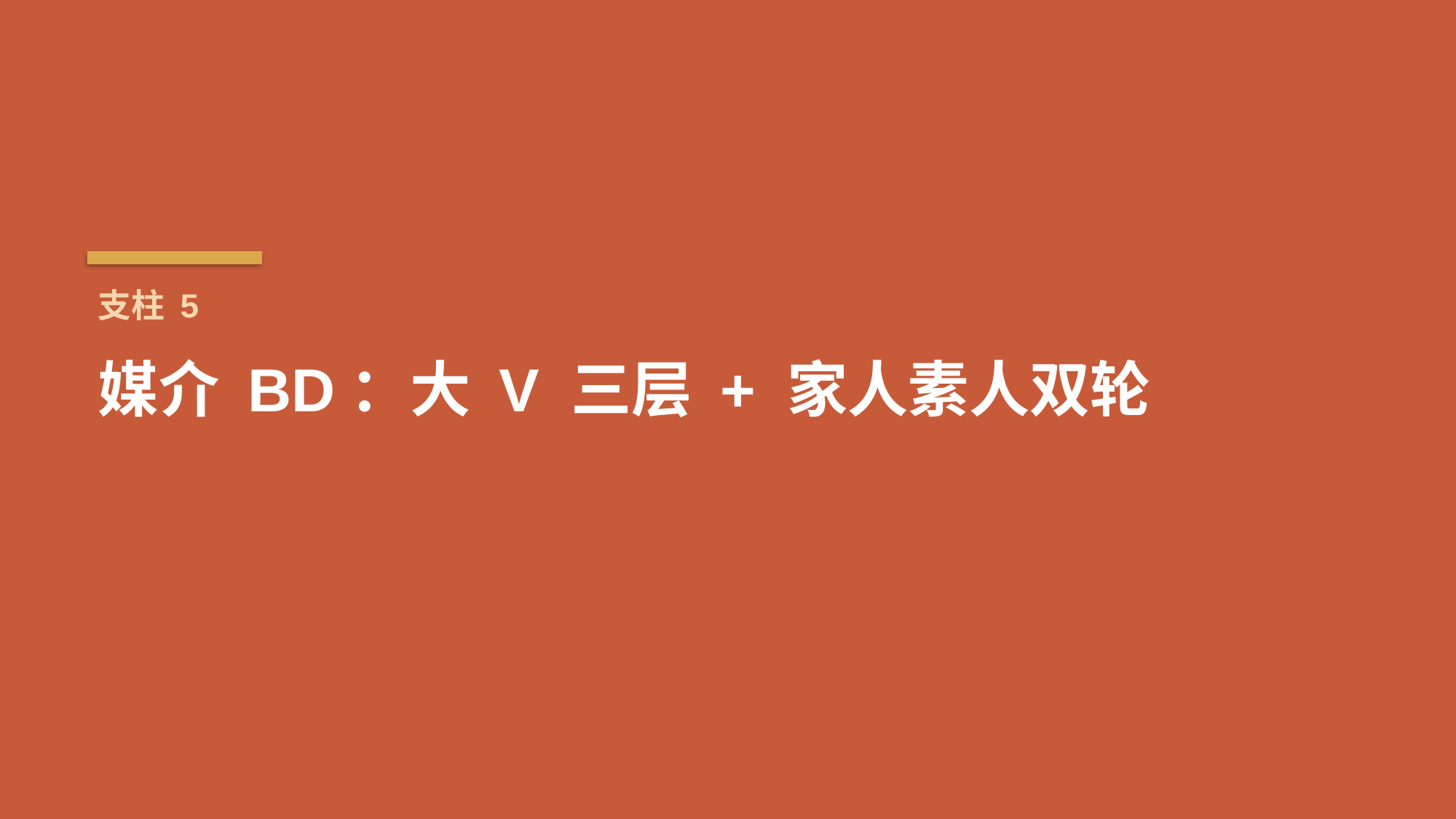

支柱 5
媒介 BD：大 V 三层 + 家人素人双轮